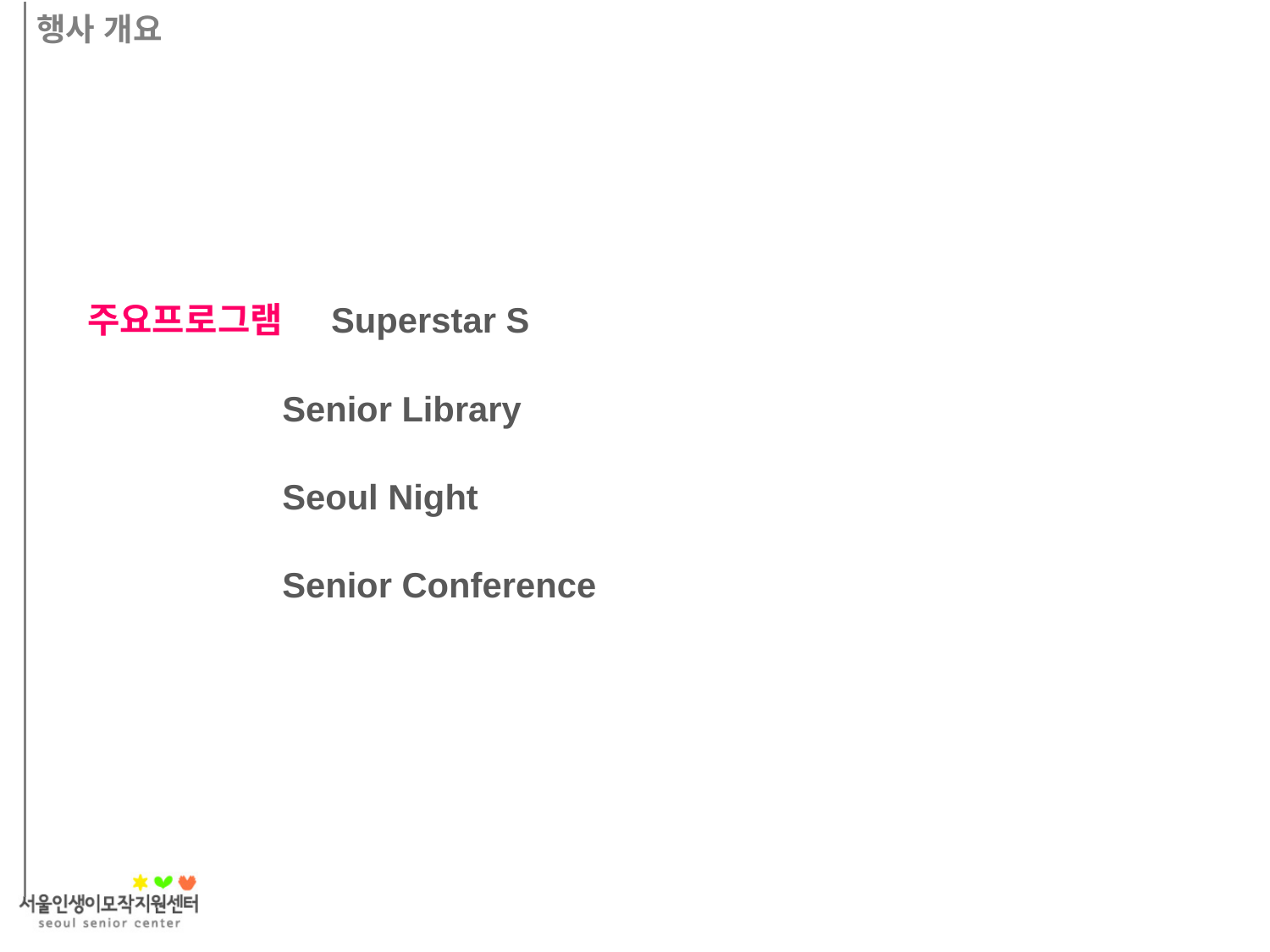

행사 개요
주요프로그램    Superstar S

                    Senior Library

                    Seoul Night

                    Senior Conference